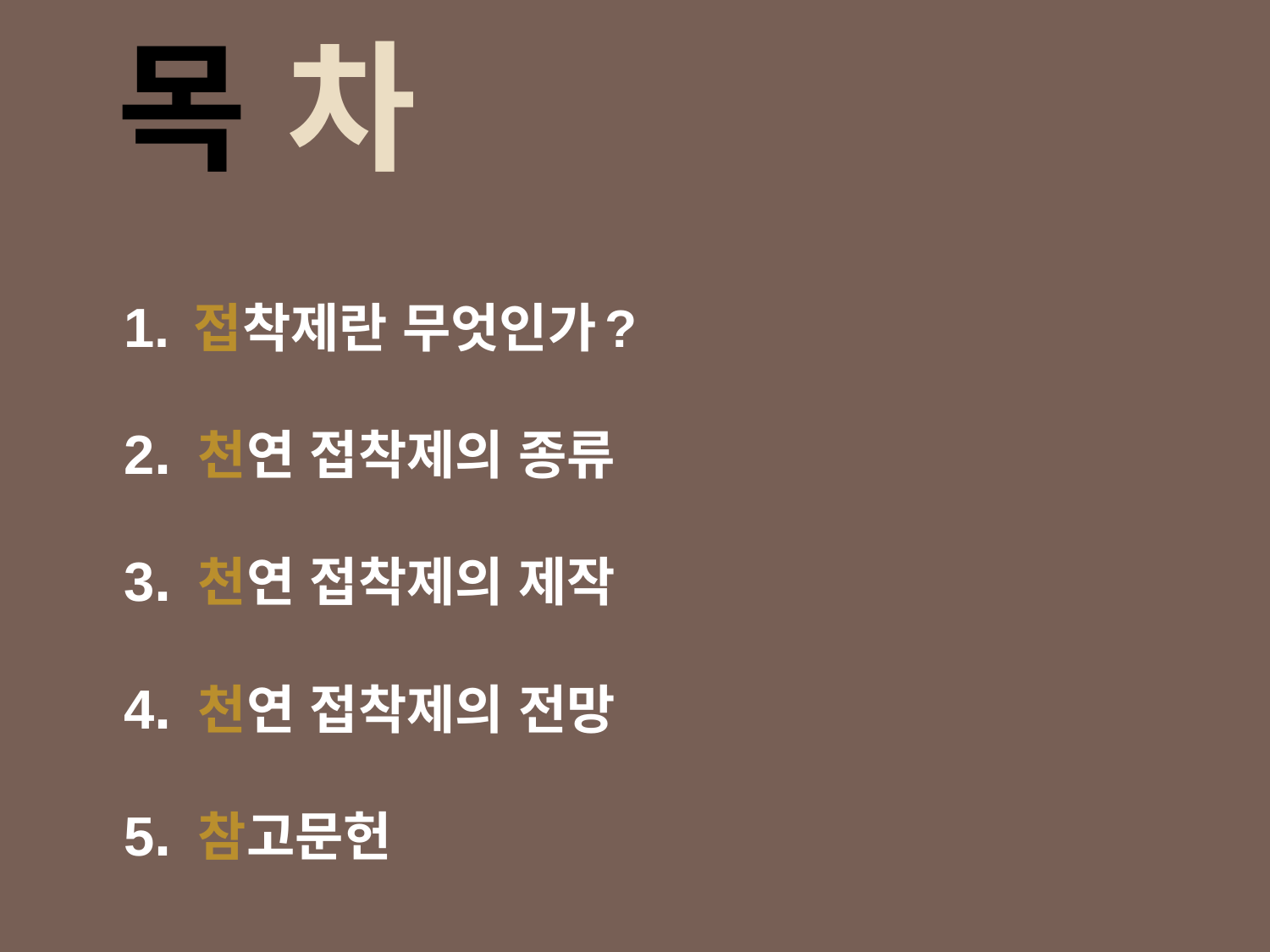

목 차

1. 접착제란 무엇인가?

2. 천연 접착제의 종류

3. 천연 접착제의 제작

4. 천연 접착제의 전망

5. 참고문헌